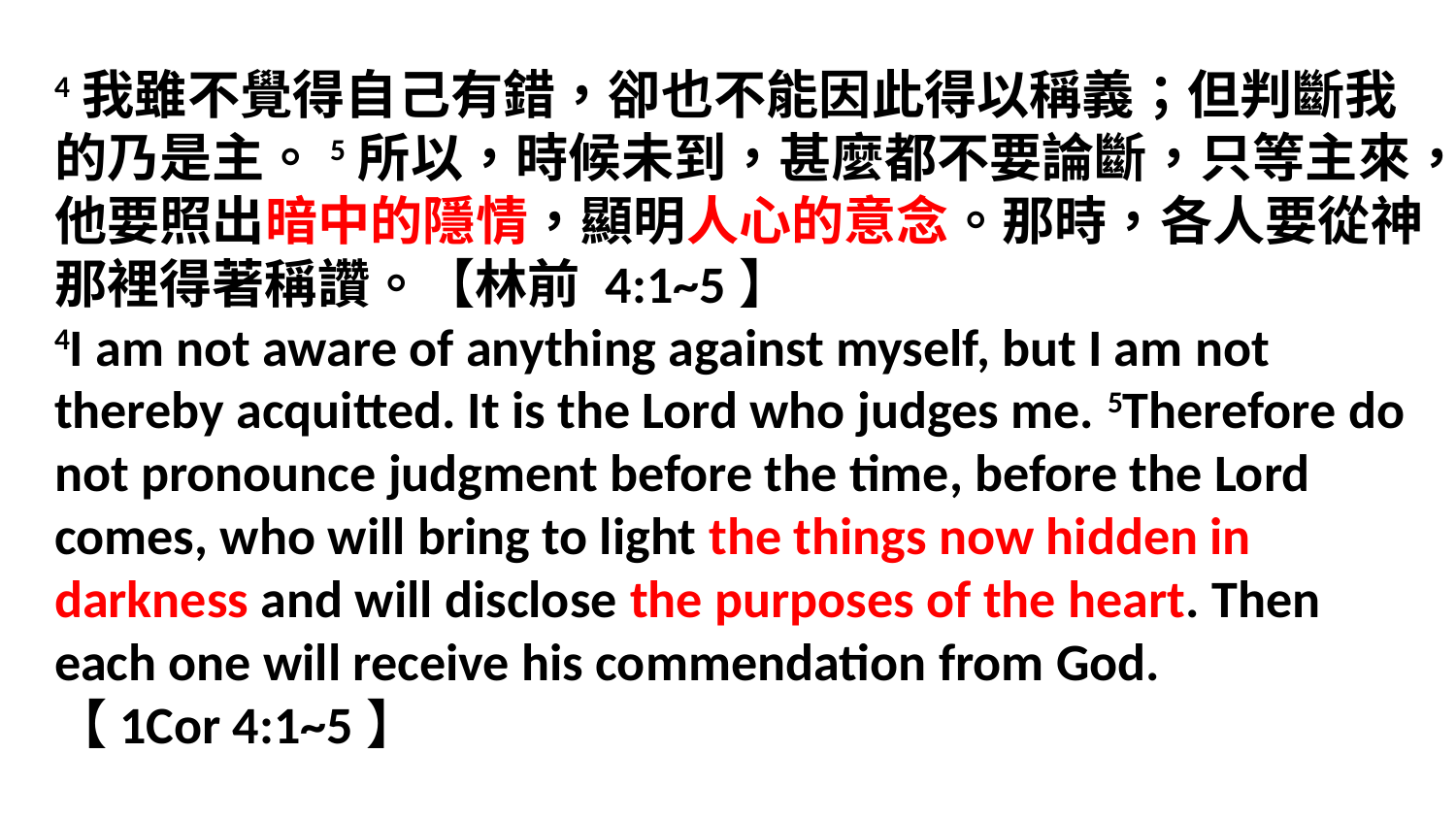

4我雖不覺得自己有錯，卻也不能因此得以稱義；但判斷我的乃是主。5所以，時候未到，甚麼都不要論斷，只等主來，他要照出暗中的隱情，顯明人心的意念。那時，各人要從神那裡得著稱讚。【林前 4:1~5】
4I am not aware of anything against myself, but I am not thereby acquitted. It is the Lord who judges me. 5Therefore do not pronounce judgment before the time, before the Lord comes, who will bring to light the things now hidden in darkness and will disclose the purposes of the heart. Then each one will receive his commendation from God.
【1Cor 4:1~5】